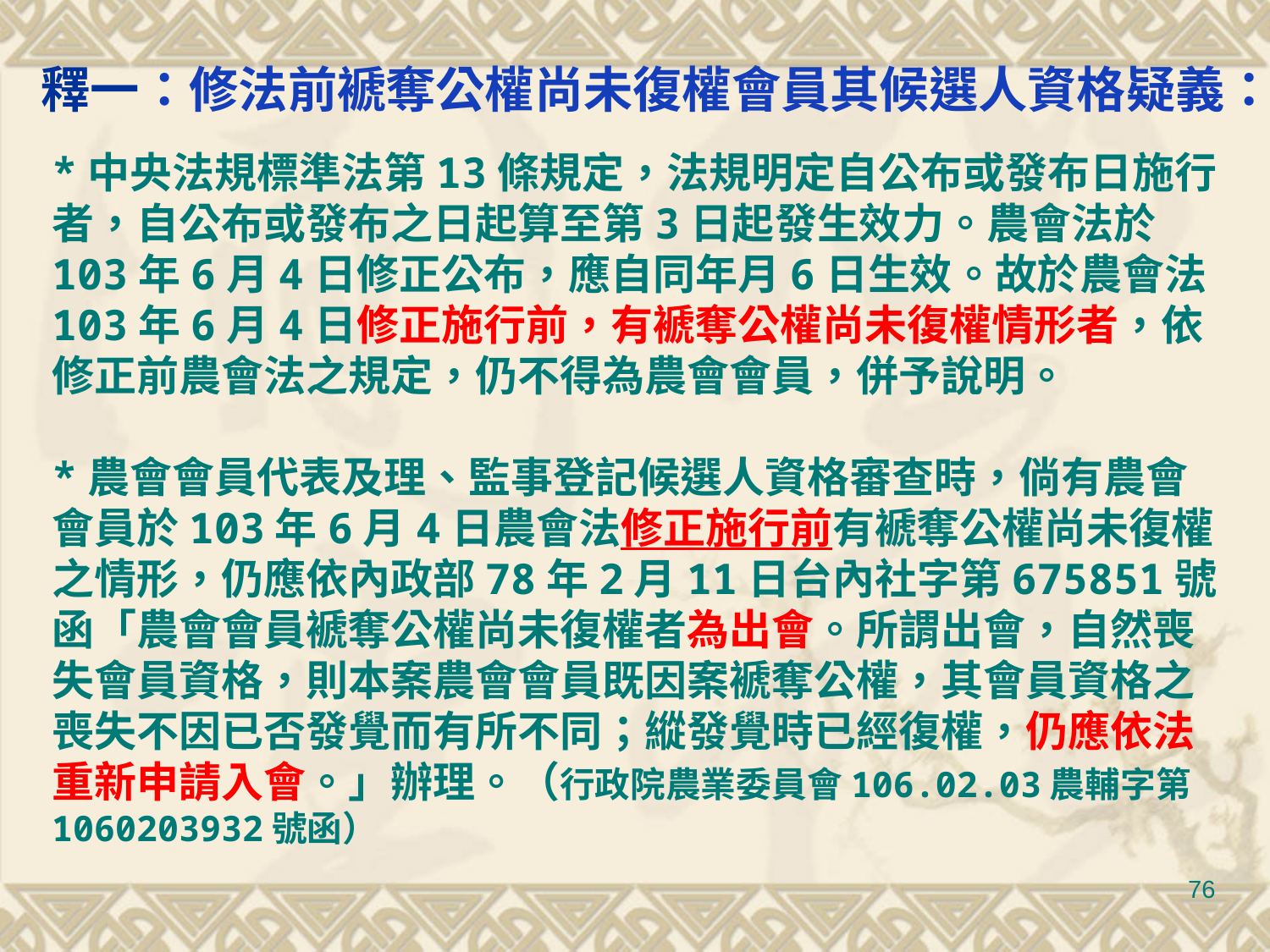

釋一：修法前褫奪公權尚未復權會員其候選人資格疑義：
*中央法規標準法第13條規定，法規明定自公布或發布日施行者，自公布或發布之日起算至第3日起發生效力。農會法於103年6月4日修正公布，應自同年月6日生效。故於農會法103年6月4日修正施行前，有褫奪公權尚未復權情形者，依修正前農會法之規定，仍不得為農會會員，併予說明。

*農會會員代表及理、監事登記候選人資格審查時，倘有農會會員於103年6月4日農會法修正施行前有褫奪公權尚未復權之情形，仍應依內政部78年2月11日台內社字第675851號函「農會會員褫奪公權尚未復權者為出會。所謂出會，自然喪失會員資格，則本案農會會員既因案褫奪公權，其會員資格之喪失不因已否發覺而有所不同；縱發覺時已經復權，仍應依法重新申請入會。」辦理。（行政院農業委員會106.02.03農輔字第1060203932號函）

76